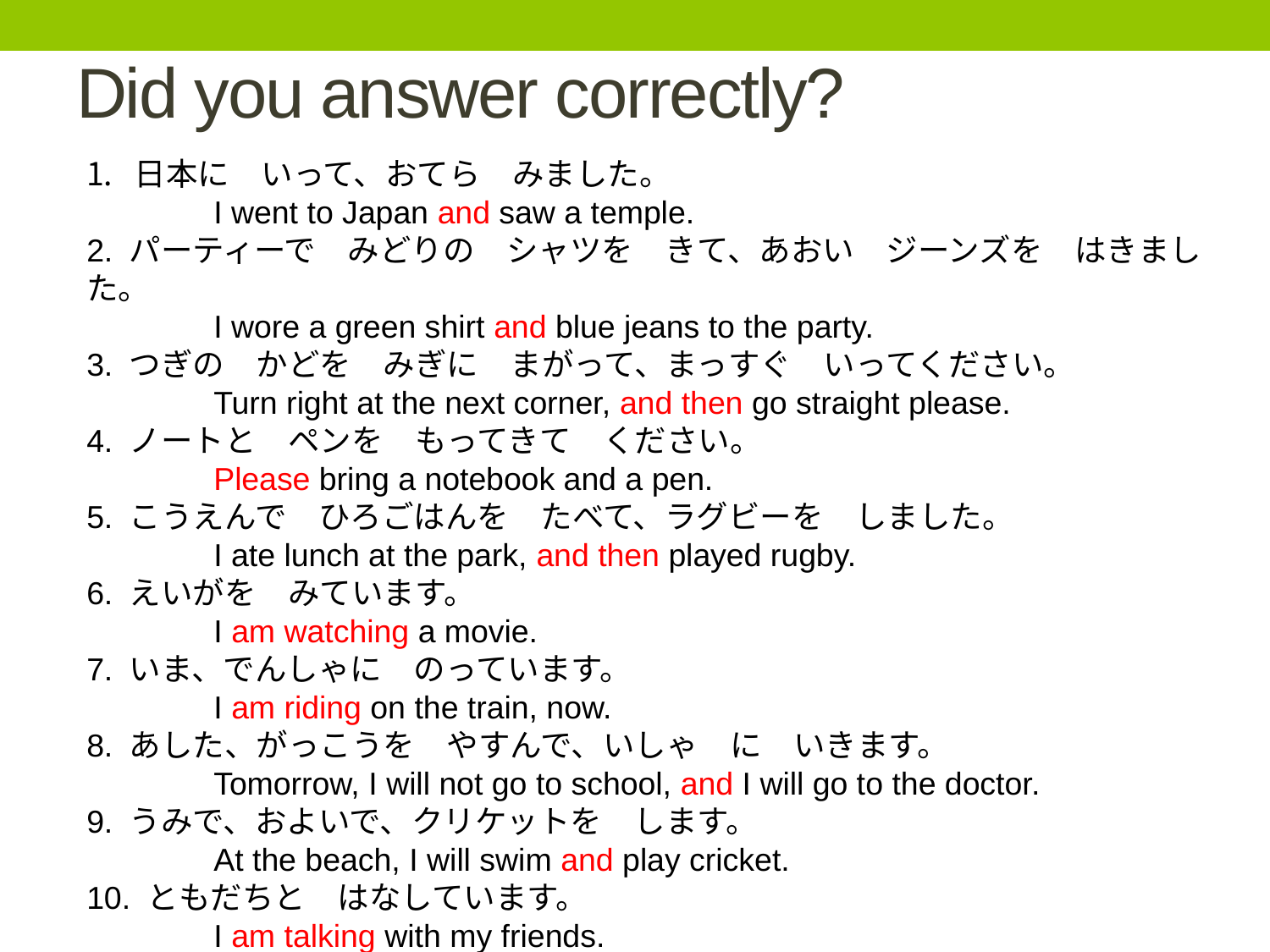

# Did you answer correctly?
日本に　いって、おてら　みました。
	I went to Japan and saw a temple.
2. パーティーで　みどりの　シャツを　きて、あおい　ジーンズを　はきました。
	I wore a green shirt and blue jeans to the party.
3. つぎの　かどを　みぎに　まがって、まっすぐ　いってください。
	Turn right at the next corner, and then go straight please.
4. ノートと　ペンを　もってきて　ください。
	Please bring a notebook and a pen.
5. こうえんで　ひろごはんを　たべて、ラグビーを　しました。
	I ate lunch at the park, and then played rugby.
6. えいがを　みています。
	I am watching a movie.
7. いま、でんしゃに　のっています。
	I am riding on the train, now.
8. あした、がっこうを　やすんで、いしゃ　に　いきます。
	Tomorrow, I will not go to school, and I will go to the doctor.
9. うみで、およいで、クリケットを　します。
	At the beach, I will swim and play cricket.
10. ともだちと　はなしています。
	I am talking with my friends.